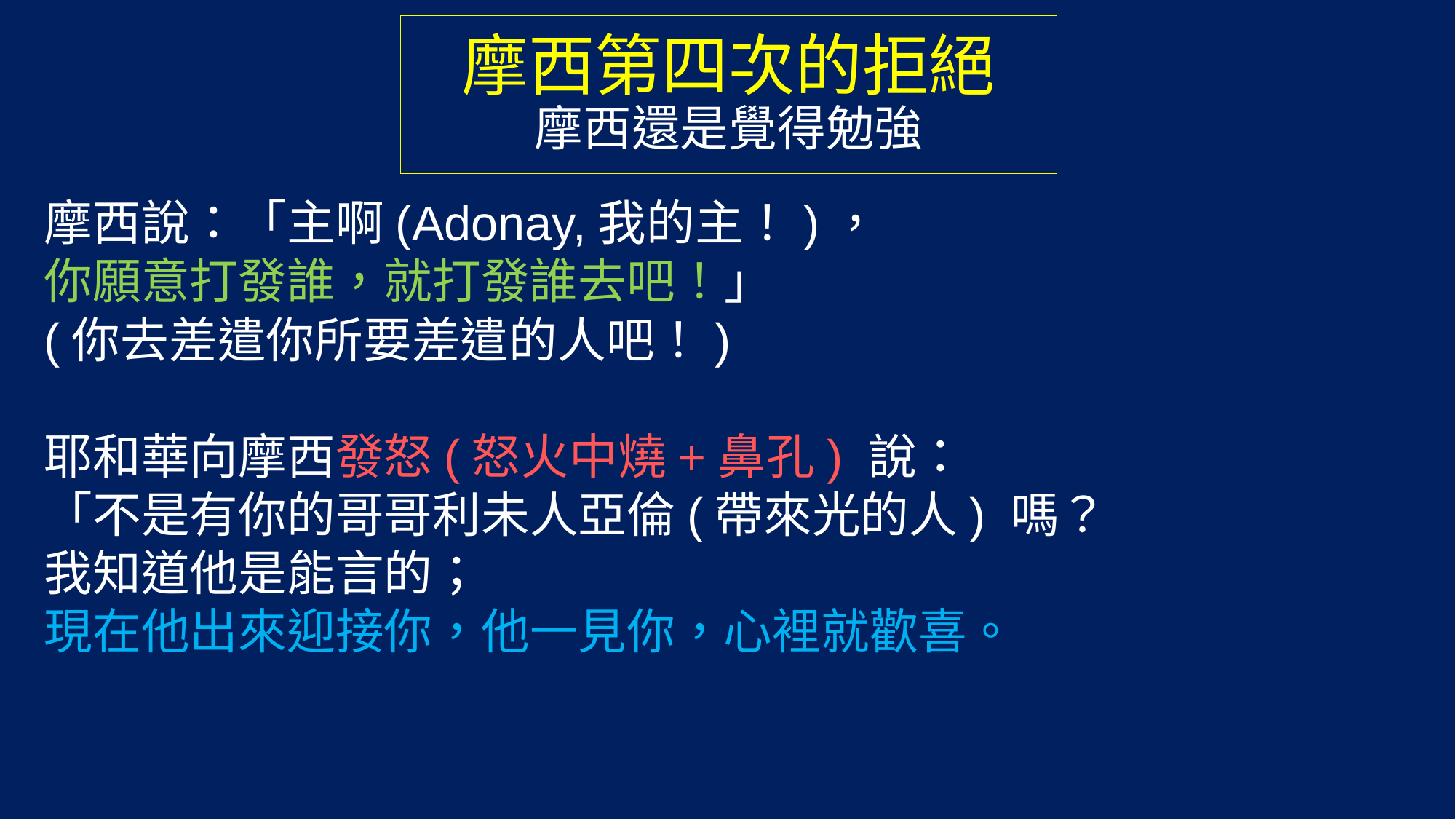

# 摩西第四次的拒絕 摩西還是覺得勉強
摩西說：「主啊(Adonay,我的主！)，
你願意打發誰，就打發誰去吧！」
(你去差遣你所要差遣的人吧！)

耶和華向摩西發怒(怒火中燒+鼻孔) 說：
「不是有你的哥哥利未人亞倫(帶來光的人) 嗎？
我知道他是能言的；
現在他出來迎接你，他一見你，心裡就歡喜。